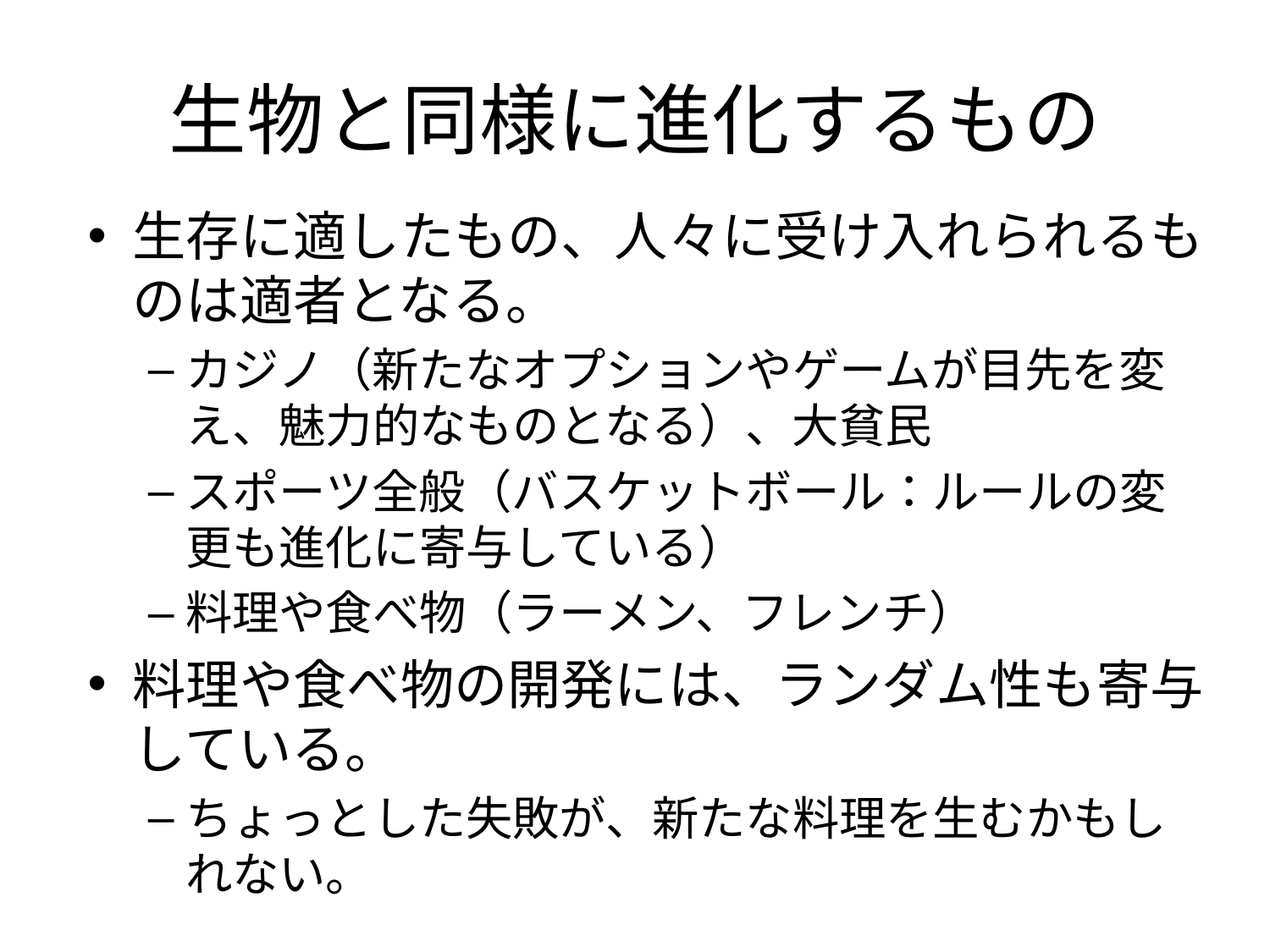

# 生物と同様に進化するもの
生存に適したもの、人々に受け入れられるものは適者となる。
カジノ（新たなオプションやゲームが目先を変え、魅力的なものとなる）、大貧民
スポーツ全般（バスケットボール：ルールの変更も進化に寄与している）
料理や食べ物（ラーメン、フレンチ）
料理や食べ物の開発には、ランダム性も寄与している。
ちょっとした失敗が、新たな料理を生むかもしれない。